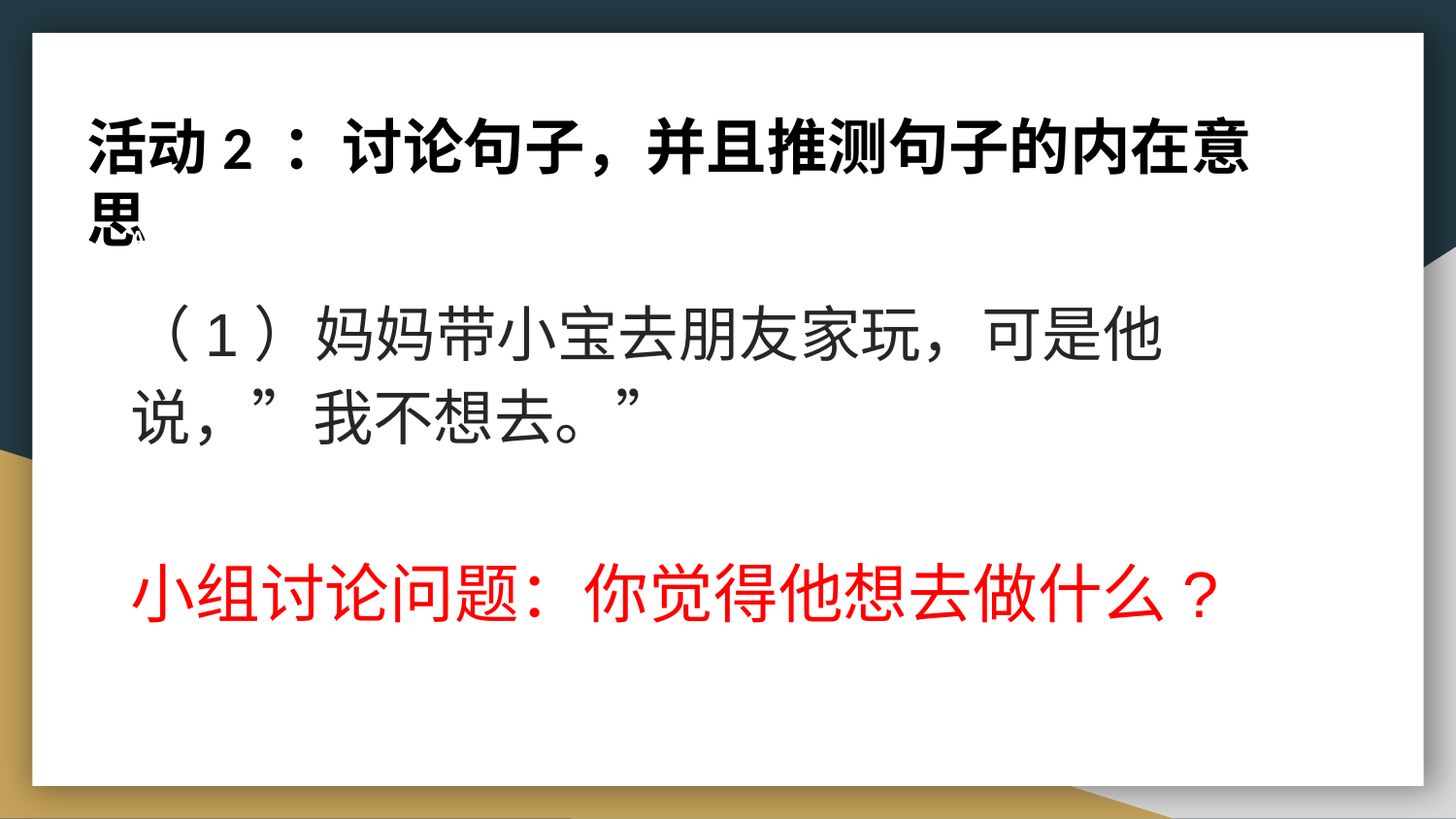

# 活动2 ：讨论句子，并且推测句子的内在意思
Activity 2: Discuss the specific sentences in paragraph 2 and 3 of the inference meanings.

（1）妈妈带小宝去朋友家玩，可是他说，”我不想去。”

小组讨论问题：你觉得他想去做什么?